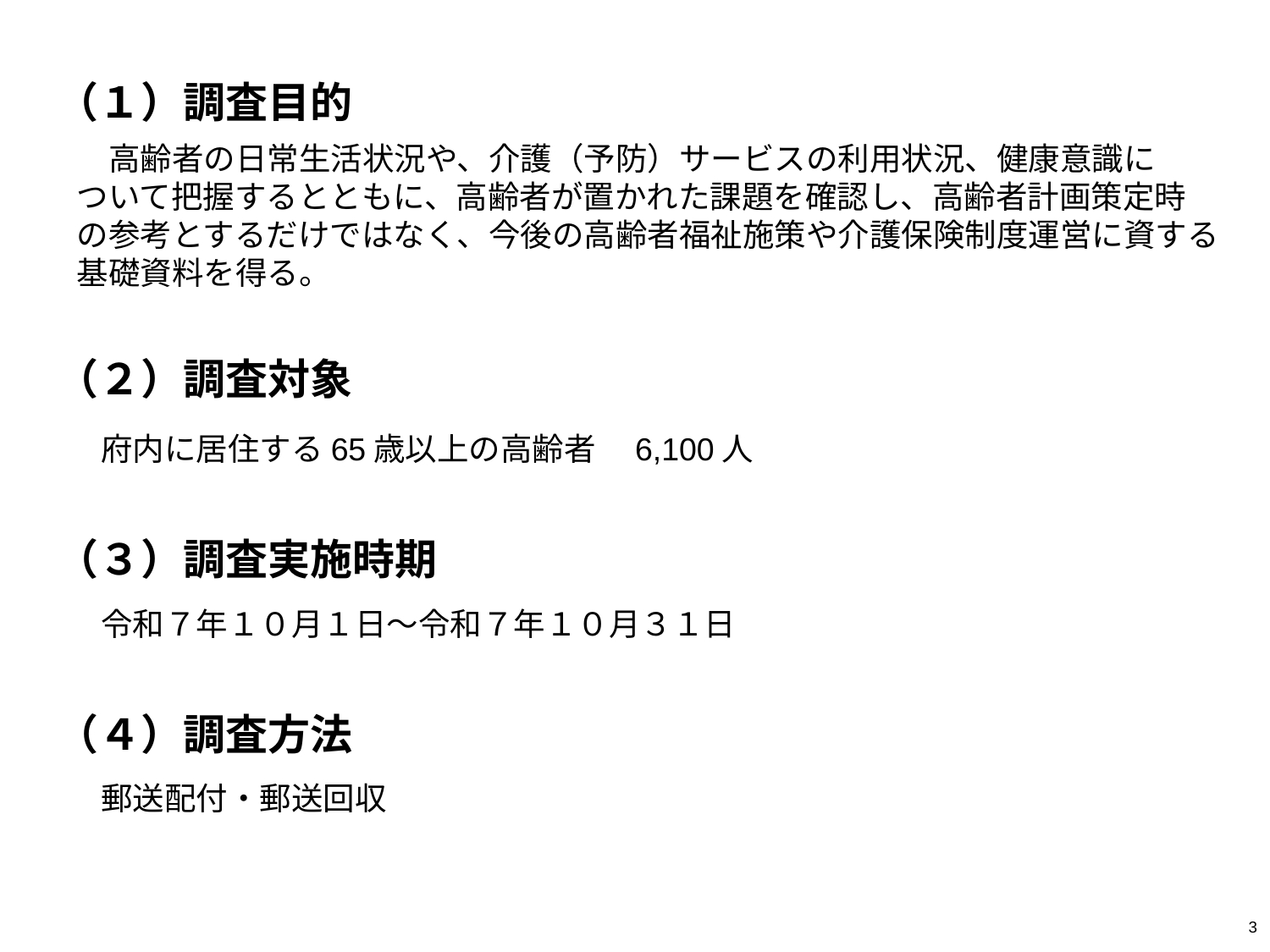

（１）調査目的
　高齢者の日常生活状況や、介護（予防）サービスの利用状況、健康意識に
ついて把握するとともに、高齢者が置かれた課題を確認し、高齢者計画策定時
の参考とするだけではなく、今後の高齢者福祉施策や介護保険制度運営に資する基礎資料を得る。
（２）調査対象
府内に居住する65歳以上の高齢者　6,100人
（３）調査実施時期
令和７年１０月１日～令和７年１０月３１日
（４）調査方法
郵送配付・郵送回収
3